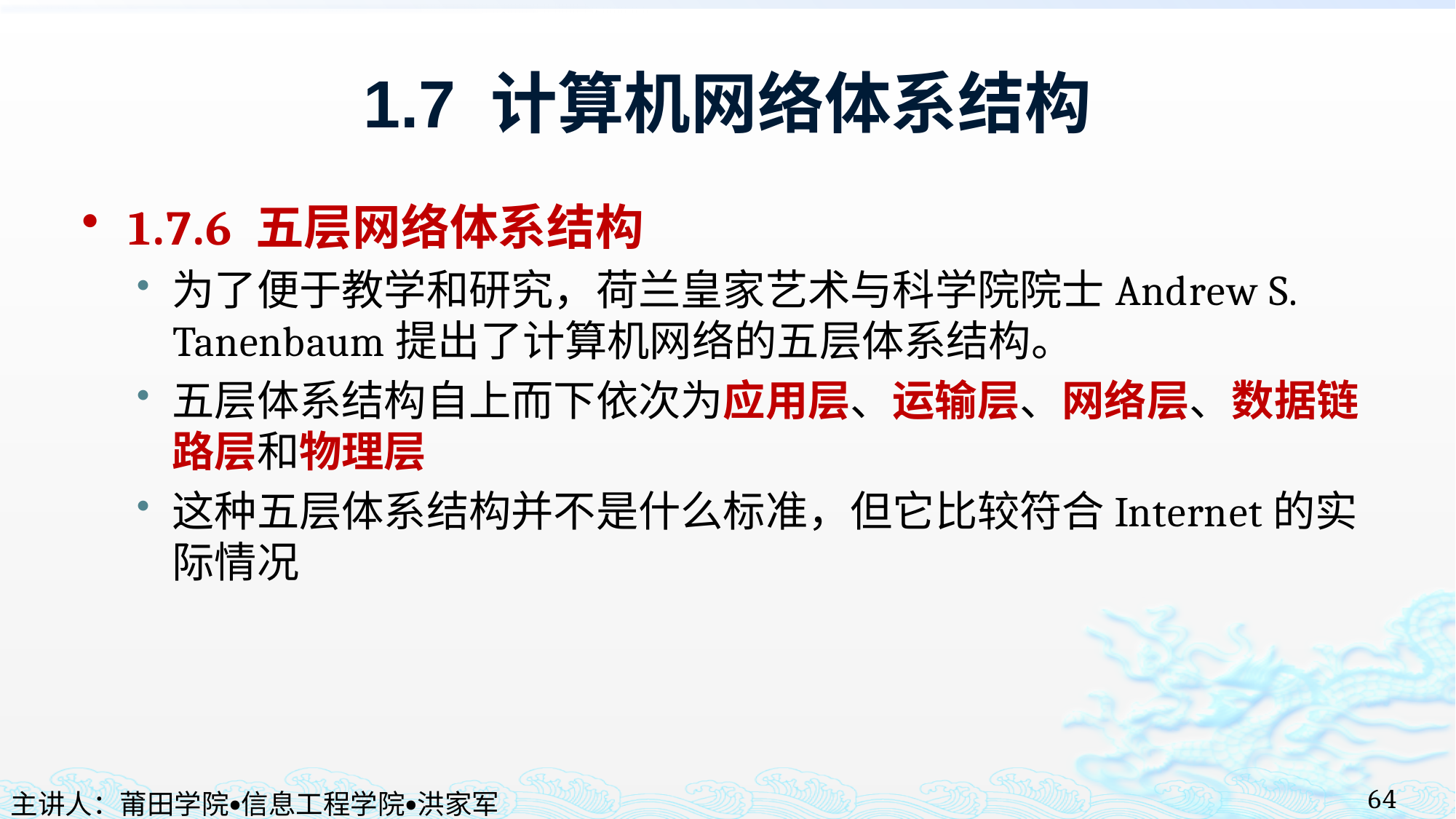

# 1.7 计算机网络体系结构
1.7.6 五层网络体系结构
为了便于教学和研究，荷兰皇家艺术与科学院院士Andrew S. Tanenbaum提出了计算机网络的五层体系结构。
五层体系结构自上而下依次为应用层、运输层、网络层、数据链路层和物理层
这种五层体系结构并不是什么标准，但它比较符合Internet的实际情况
64
主讲人：莆田学院•信息工程学院•洪家军